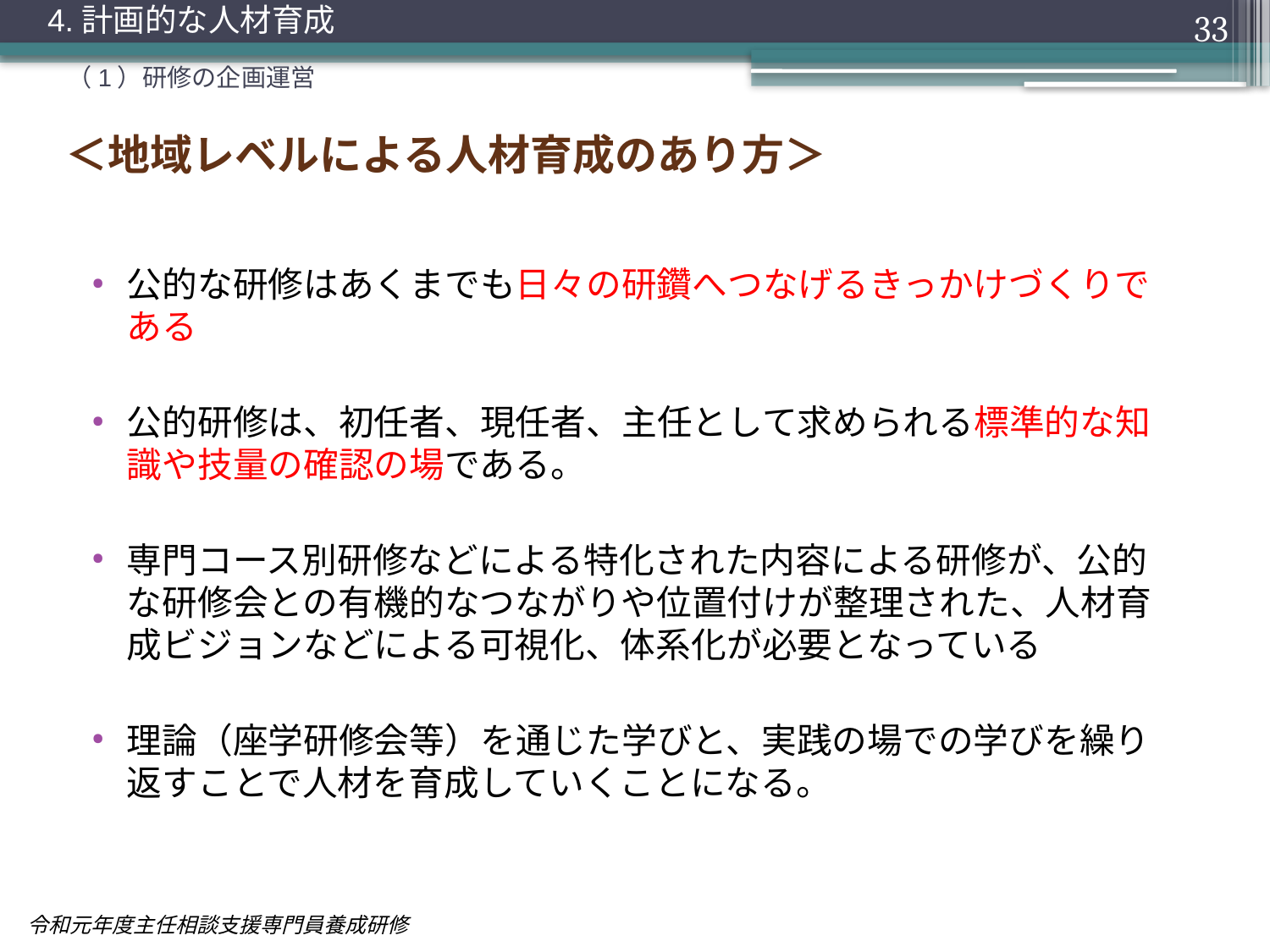

4.計画的な人材育成
33
（1）研修の企画運営
＜地域レベルによる人材育成のあり方＞
公的な研修はあくまでも日々の研鑽へつなげるきっかけづくりである

公的研修は、初任者、現任者、主任として求められる標準的な知識や技量の確認の場である。

専門コース別研修などによる特化された内容による研修が、公的な研修会との有機的なつながりや位置付けが整理された、人材育成ビジョンなどによる可視化、体系化が必要となっている

理論（座学研修会等）を通じた学びと、実践の場での学びを繰り返すことで人材を育成していくことになる。
令和元年度主任相談支援専門員養成研修